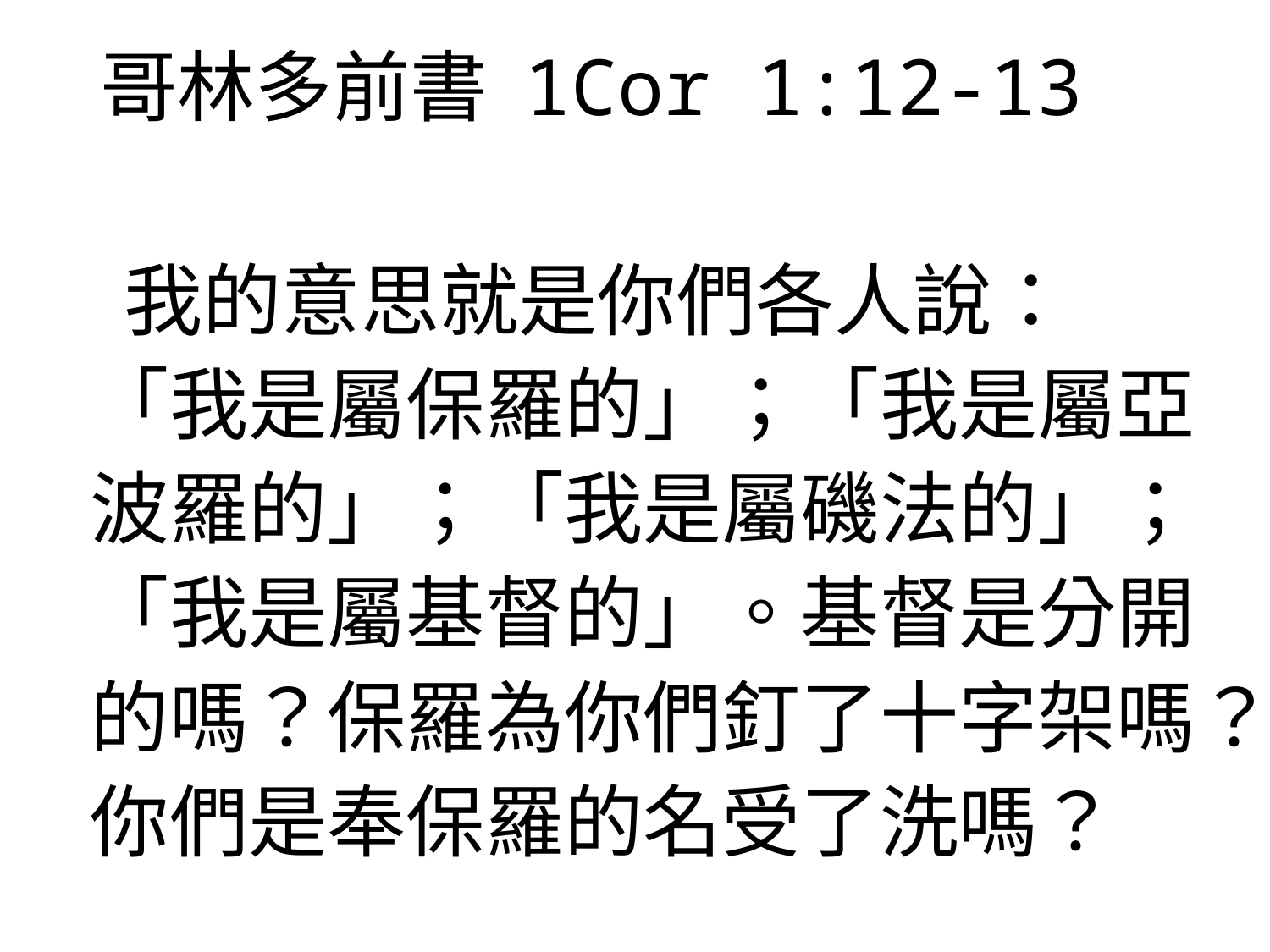

# 哥林多前書 1Cor 1:12-13
 我的意思就是你們各人說：「我是屬保羅的」；「我是屬亞波羅的」；「我是屬磯法的」；「我是屬基督的」。基督是分開的嗎？保羅為你們釘了十字架嗎？你們是奉保羅的名受了洗嗎？